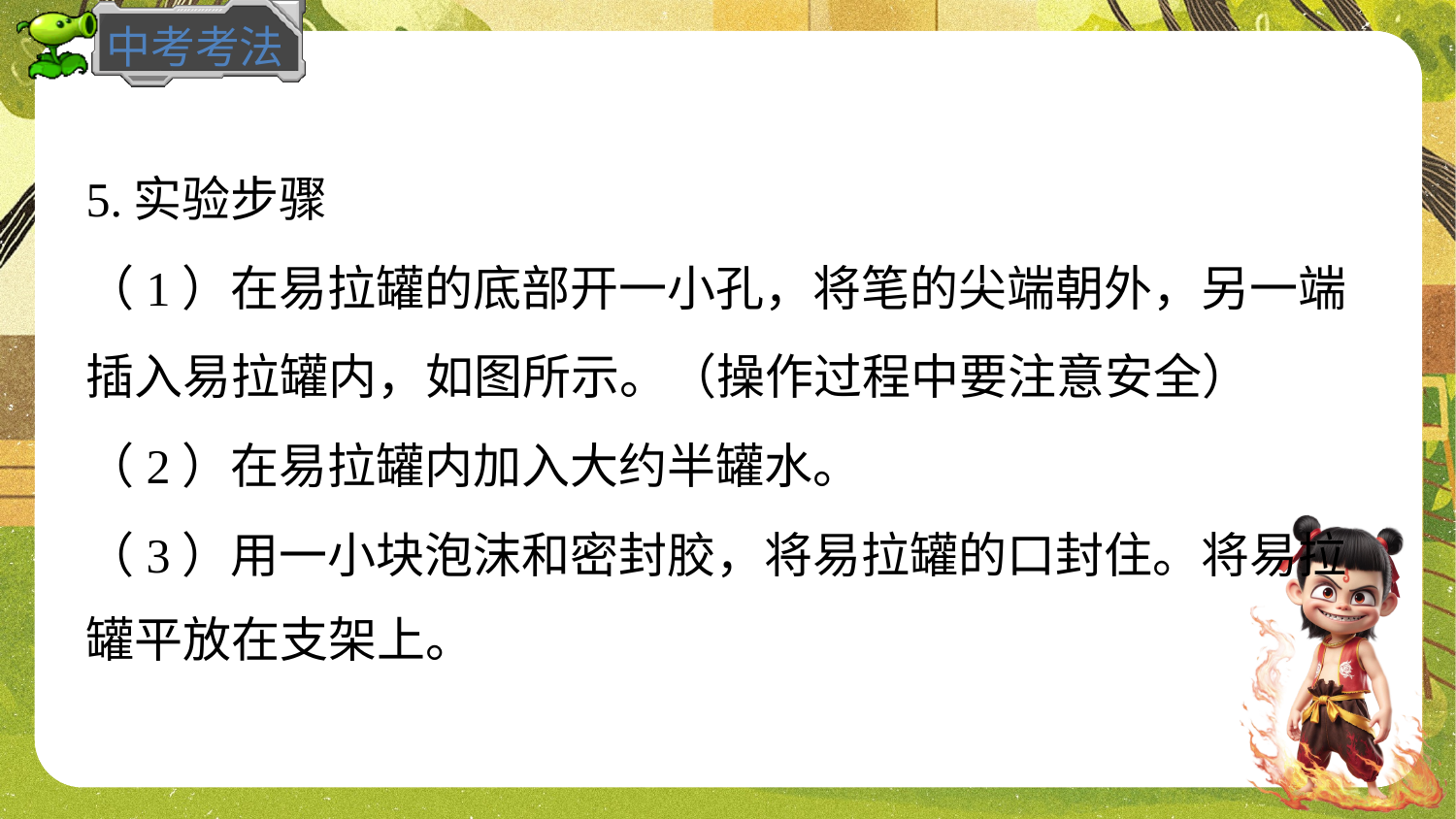

5.实验步骤
（1）在易拉罐的底部开一小孔，将笔的尖端朝外，另一端
插入易拉罐内，如图所示。（操作过程中要注意安全）
（2）在易拉罐内加入大约半罐水。
（3）用一小块泡沫和密封胶，将易拉罐的口封住。将易拉
罐平放在支架上。